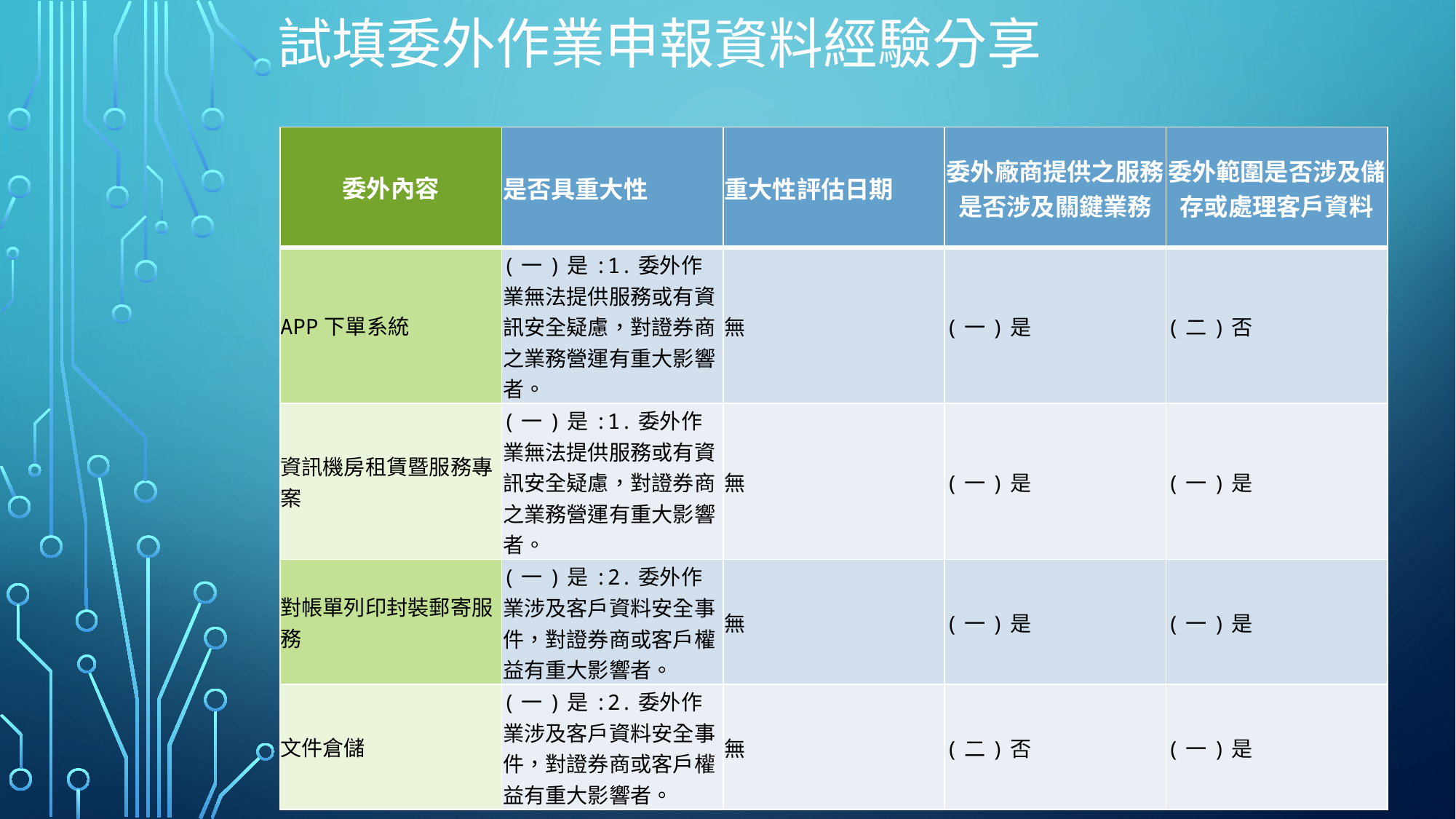

試填委外作業申報資料經驗分享
| 委外內容 | 是否具重大性 | 重大性評估日期 | 委外廠商提供之服務是否涉及關鍵業務 | 委外範圍是否涉及儲存或處理客戶資料 |
| --- | --- | --- | --- | --- |
| APP下單系統 | (一)是:1.委外作業無法提供服務或有資訊安全疑慮，對證券商之業務營運有重大影響者。 | 無 | (一)是 | (二)否 |
| 資訊機房租賃暨服務專案 | (一)是:1.委外作業無法提供服務或有資訊安全疑慮，對證券商之業務營運有重大影響者。 | 無 | (一)是 | (一)是 |
| 對帳單列印封裝郵寄服務 | (一)是:2.委外作業涉及客戶資料安全事件，對證券商或客戶權益有重大影響者。 | 無 | (一)是 | (一)是 |
| 文件倉儲 | (一)是:2.委外作業涉及客戶資料安全事件，對證券商或客戶權益有重大影響者。 | 無 | (二)否 | (一)是 |